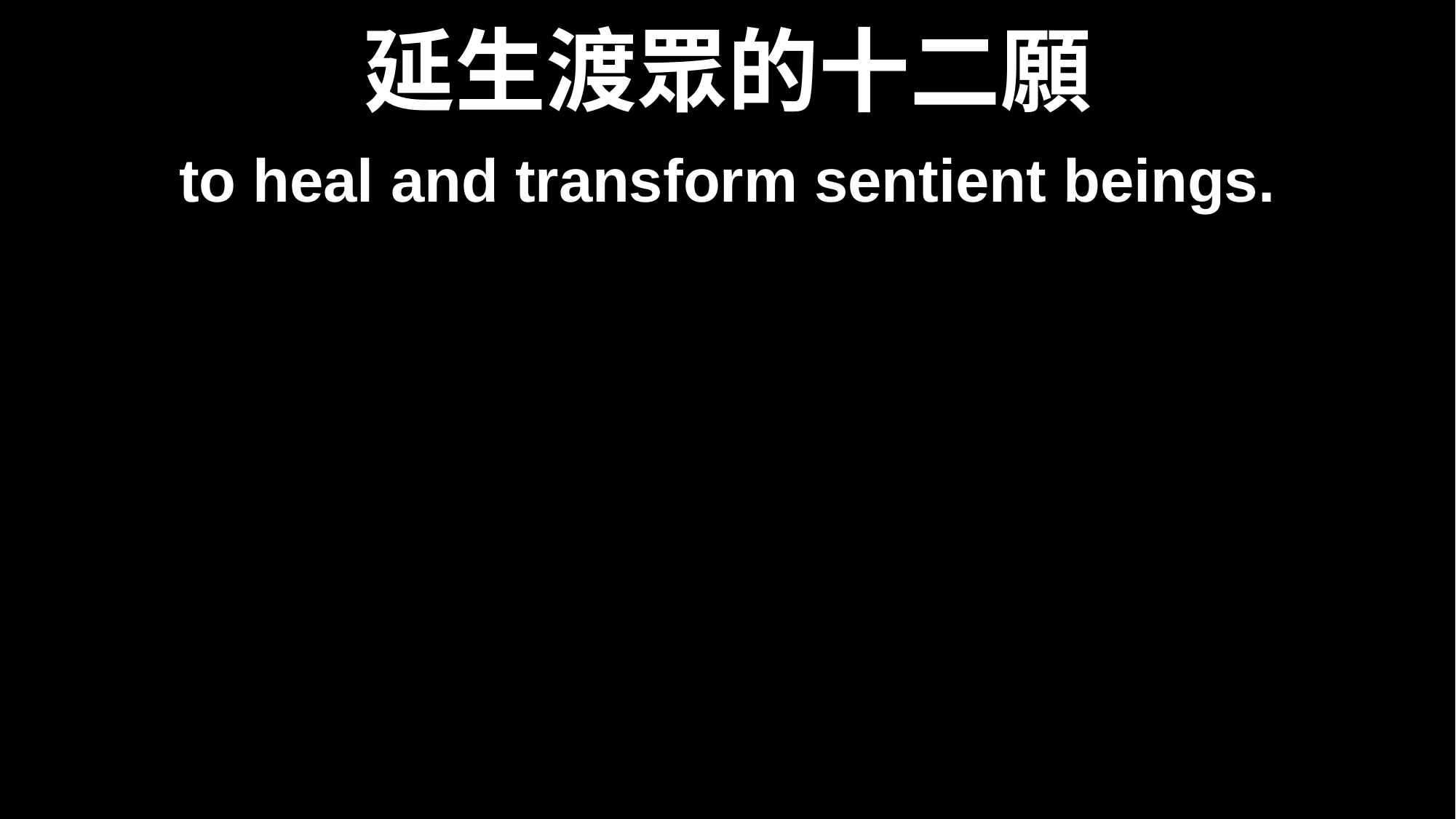

# 延生渡眾的十二願
to heal and transform sentient beings.